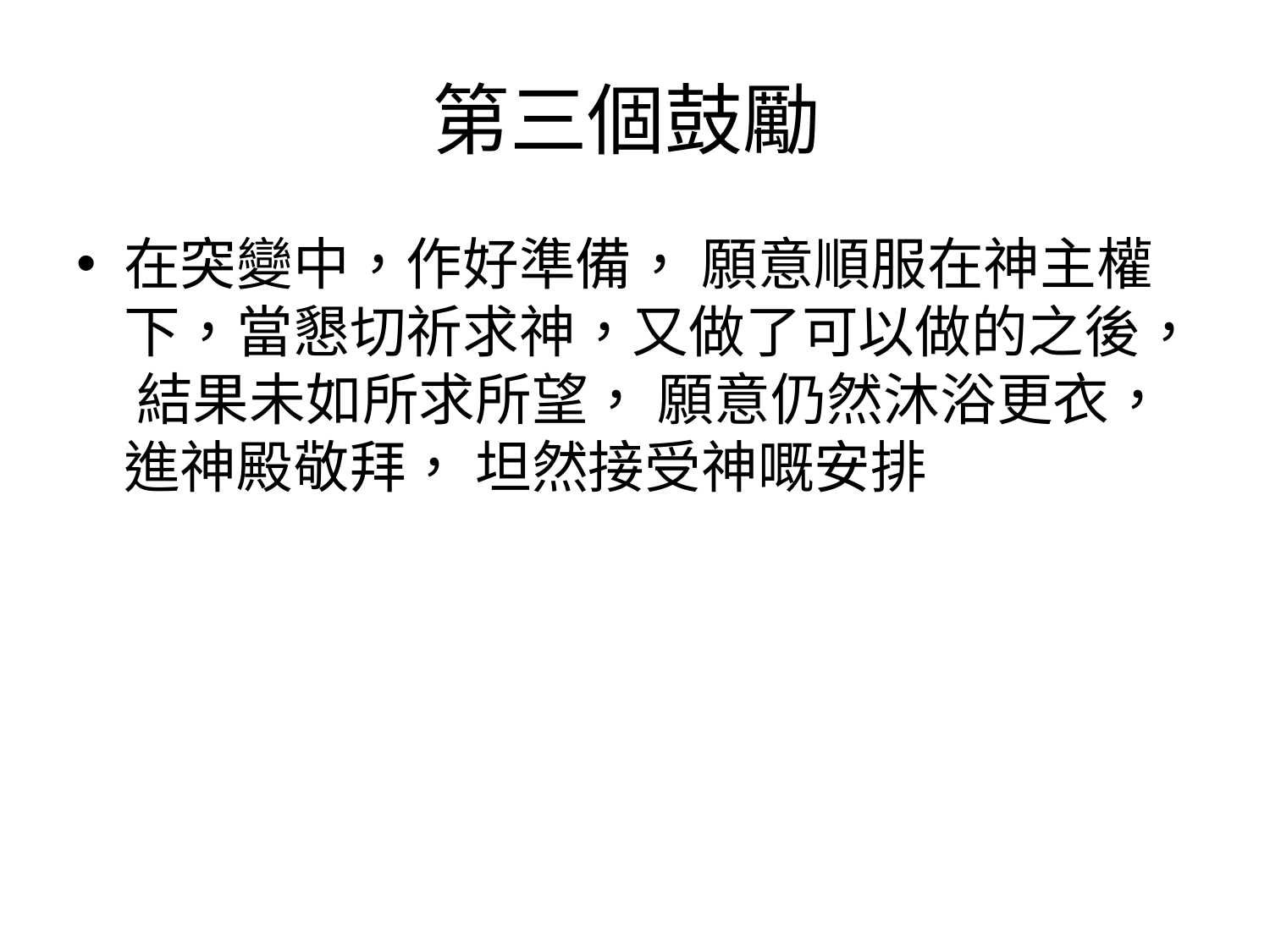

# 第三個鼓勵
在突變中，作好準備， 願意順服在神主權下，當懇切祈求神，又做了可以做的之後， 結果未如所求所望， 願意仍然沐浴更衣， 進神殿敬拜， 坦然接受神嘅安排